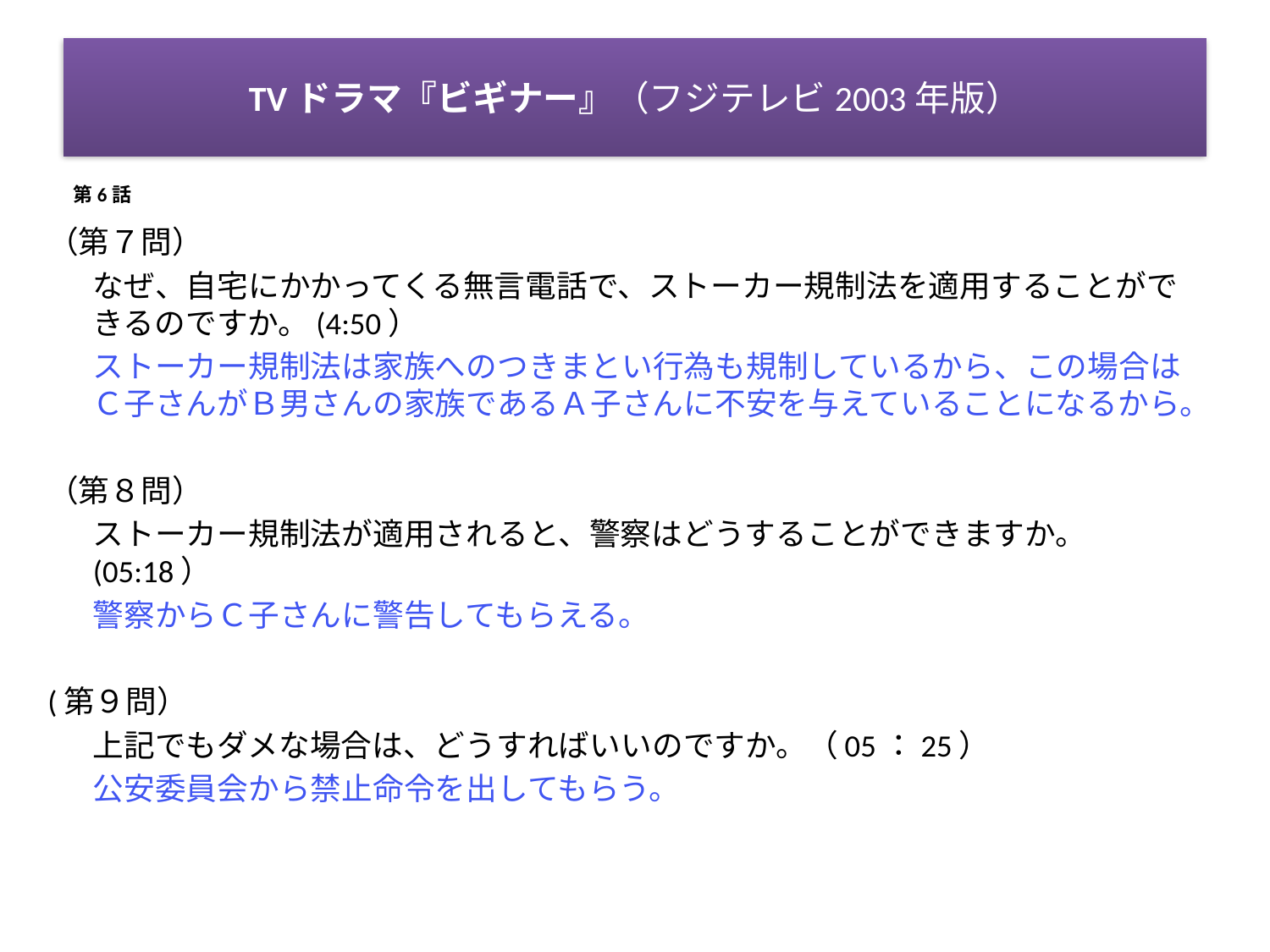

# TVドラマ『ビギナー』（フジテレビ2003年版）
第6話
（第７問）
	なぜ、自宅にかかってくる無言電話で、ストーカー規制法を適用することができるのですか。(4:50）
	ストーカー規制法は家族へのつきまとい行為も規制しているから、この場合はＣ子さんがＢ男さんの家族であるＡ子さんに不安を与えていることになるから。

（第８問）
	ストーカー規制法が適用されると、警察はどうすることができますか。(05:18）
	警察からＣ子さんに警告してもらえる。

(第９問）
	上記でもダメな場合は、どうすればいいのですか。（05：25）
	公安委員会から禁止命令を出してもらう。